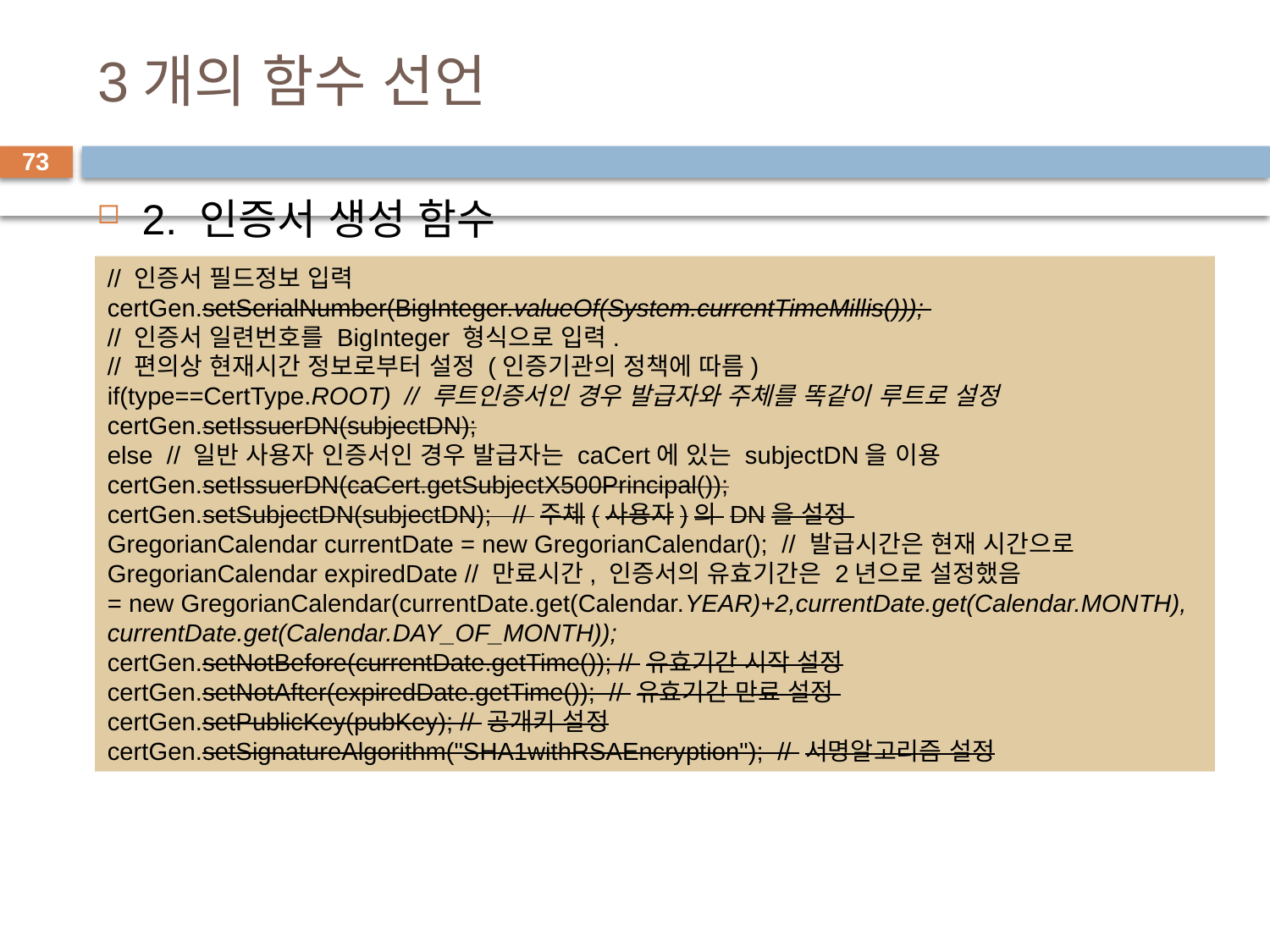

# 3개의 함수 선언
73
2. 인증서 생성 함수
// 인증서 필드정보 입력
certGen.setSerialNumber(BigInteger.valueOf(System.currentTimeMillis()));
// 인증서 일련번호를 BigInteger 형식으로 입력.
// 편의상 현재시간 정보로부터 설정 (인증기관의 정책에 따름)
if(type==CertType.ROOT)  // 루트인증서인 경우 발급자와 주체를 똑같이 루트로 설정
certGen.setIssuerDN(subjectDN);
else  // 일반 사용자 인증서인 경우 발급자는 caCert에 있는 subjectDN을 이용
certGen.setIssuerDN(caCert.getSubjectX500Principal());
certGen.setSubjectDN(subjectDN);   // 주체(사용자)의 DN을 설정
GregorianCalendar currentDate = new GregorianCalendar();  // 발급시간은 현재 시간으로
GregorianCalendar expiredDate // 만료시간, 인증서의 유효기간은 2년으로 설정했음
= new GregorianCalendar(currentDate.get(Calendar.YEAR)+2,currentDate.get(Calendar.MONTH),
currentDate.get(Calendar.DAY_OF_MONTH));
certGen.setNotBefore(currentDate.getTime()); // 유효기간 시작 설정
certGen.setNotAfter(expiredDate.getTime());  // 유효기간 만료 설정
certGen.setPublicKey(pubKey); // 공개키 설정
certGen.setSignatureAlgorithm("SHA1withRSAEncryption");  // 서명알고리즘 설정